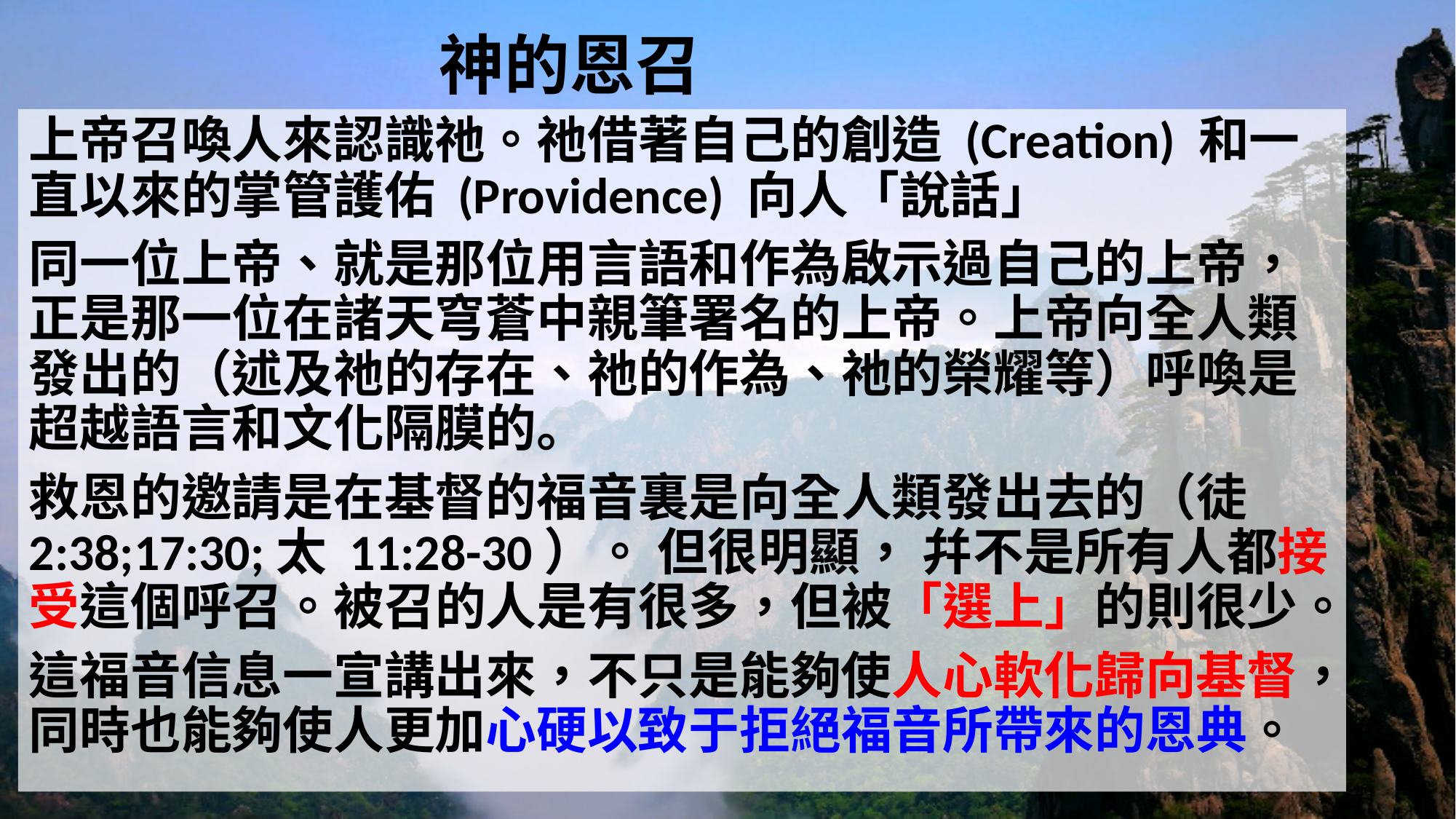

# 神的恩召
上帝召喚人來認識祂。祂借著自己的創造 (Creation) 和一直以來的掌管護佑 (Providence) 向人「說話」
同一位上帝、就是那位用言語和作為啟示過自己的上帝，正是那一位在諸天穹蒼中親筆署名的上帝。上帝向全人類發出的（述及祂的存在、祂的作為、祂的榮耀等）呼喚是超越語言和文化隔膜的。
救恩的邀請是在基督的福音裏是向全人類發出去的（徒 2:38;17:30;太 11:28-30）。 但很明顯， 幷不是所有人都接受這個呼召。被召的人是有很多，但被「選上」的則很少。
這福音信息一宣講出來，不只是能夠使人心軟化歸向基督，同時也能夠使人更加心硬以致于拒絕福音所帶來的恩典。